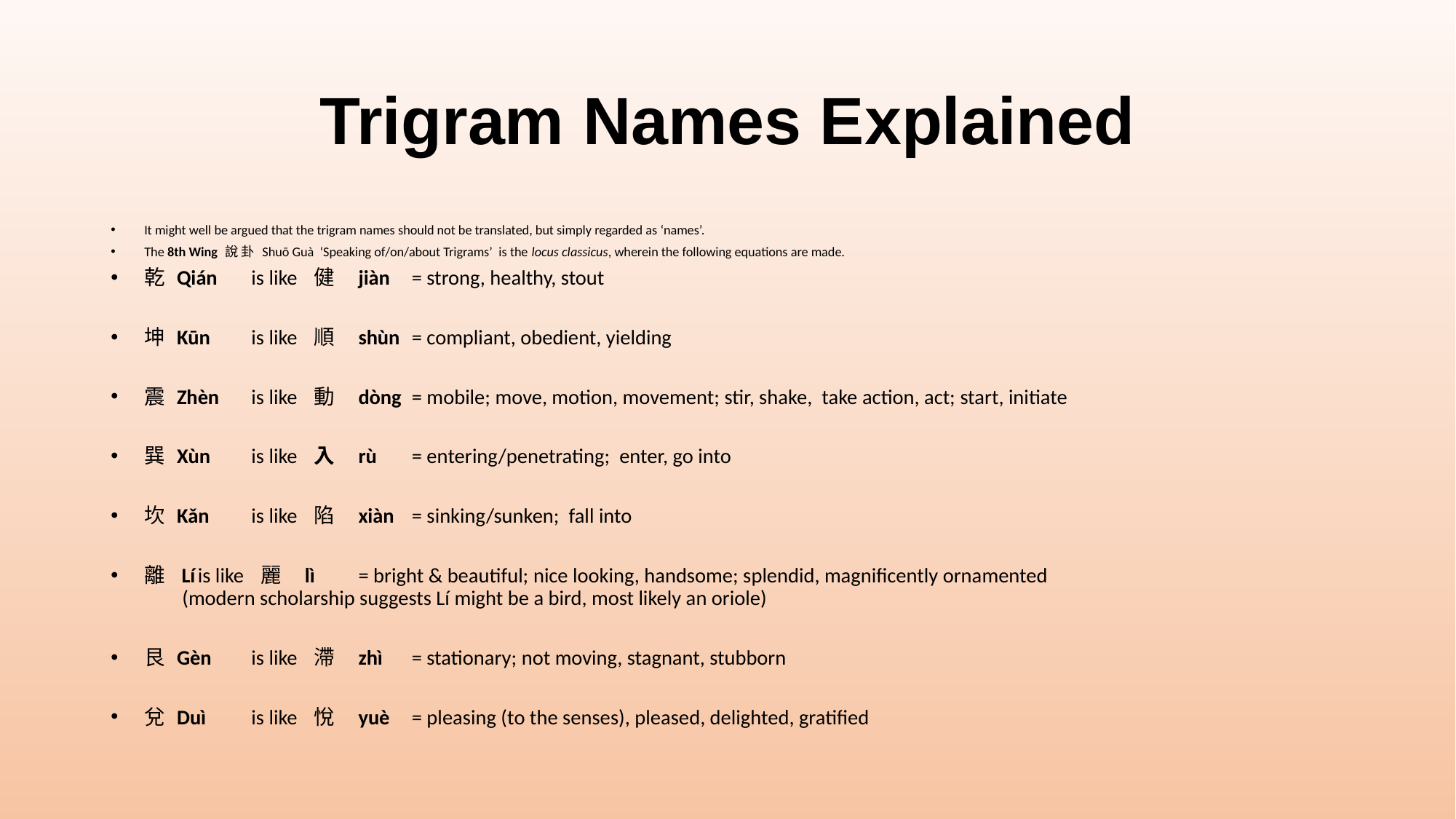

# Trigram Names Explained
It might well be argued that the trigram names should not be translated, but simply regarded as ‘names’.
The 8th Wing  說 卦  Shuō Guà  ‘Speaking of/on/about Trigrams’  is the locus classicus, wherein the following equations are made.
乾  Qián	is like   健	jiàn	= strong, healthy, stout

坤  Kūn	is like   順	shùn	= compliant, obedient, yielding

震  Zhèn	is like   動	dòng	= mobile; move, motion, movement; stir, shake,  take action, act; start, initiate

巽  Xùn	is like   入	rù	= entering/penetrating;  enter, go into

坎  Kǎn	is like   陷	xiàn	= sinking/sunken;  fall into

離   Lí	is like   麗	lì	= bright & beautiful; nice looking, handsome; splendid, magnificently ornamented
				        (modern scholarship suggests Lí might be a bird, most likely an oriole)

艮  Gèn	is like   滯	zhì	= stationary; not moving, stagnant, stubborn

兌  Duì	is like   悅	yuè	= pleasing (to the senses), pleased, delighted, gratified